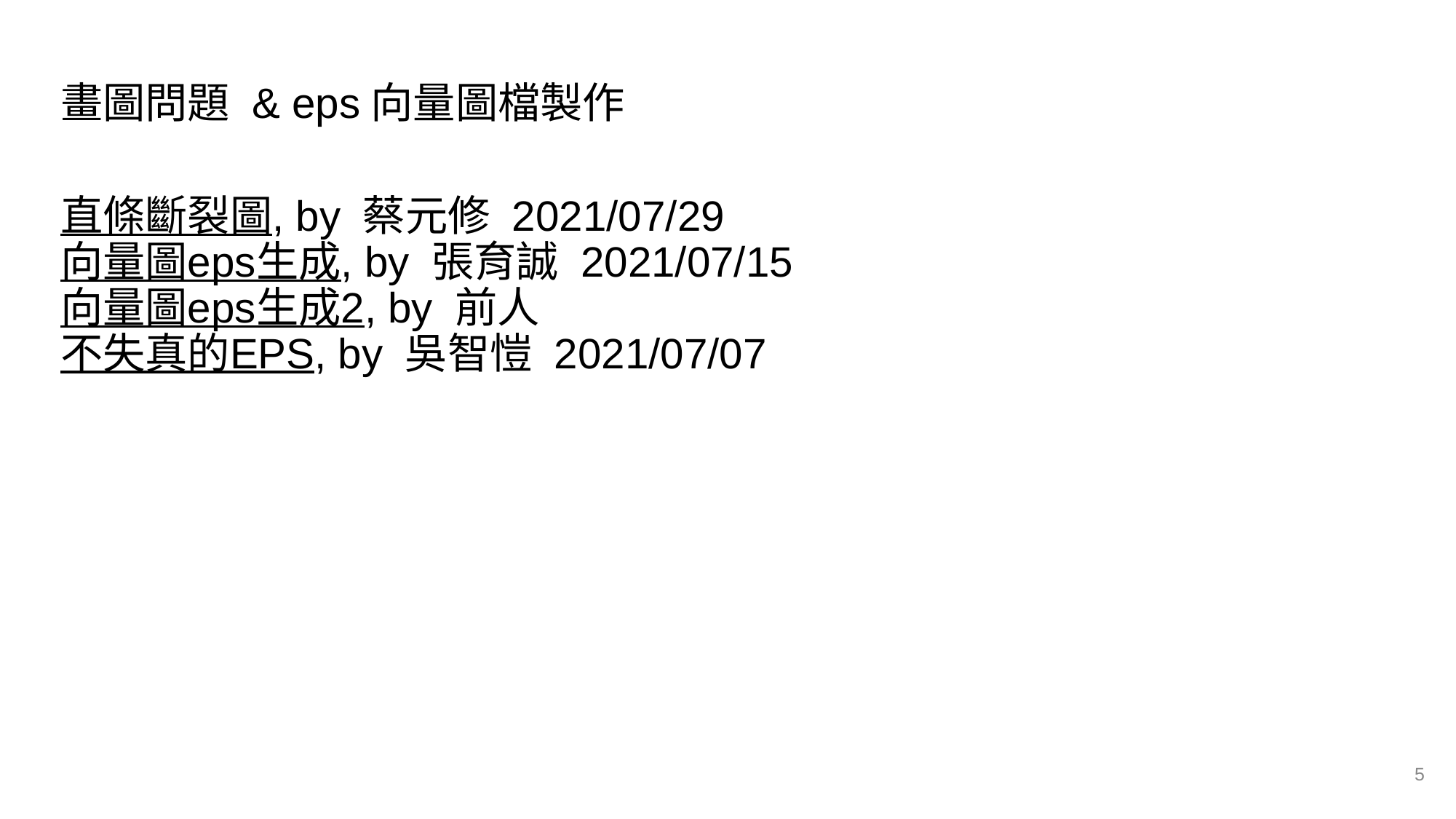

# 畫圖問題 & eps向量圖檔製作
直條斷裂圖, by 蔡元修 2021/07/29
向量圖eps生成, by 張育誠 2021/07/15
向量圖eps生成2, by 前人
不失真的EPS, by 吳智愷 2021/07/07

5